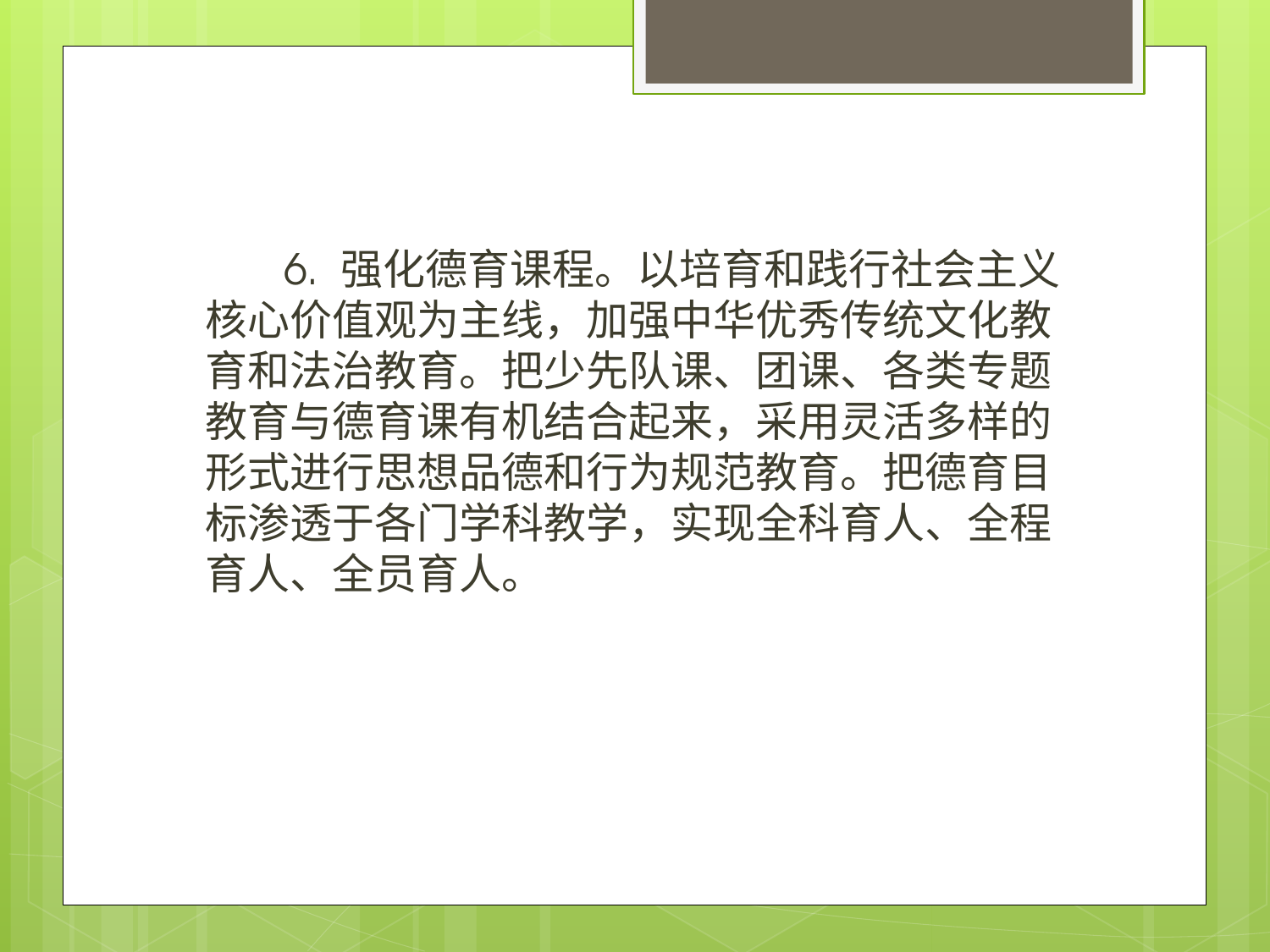

6. 强化德育课程。以培育和践行社会主义核心价值观为主线，加强中华优秀传统文化教育和法治教育。把少先队课、团课、各类专题教育与德育课有机结合起来，采用灵活多样的形式进行思想品德和行为规范教育。把德育目标渗透于各门学科教学，实现全科育人、全程育人、全员育人。